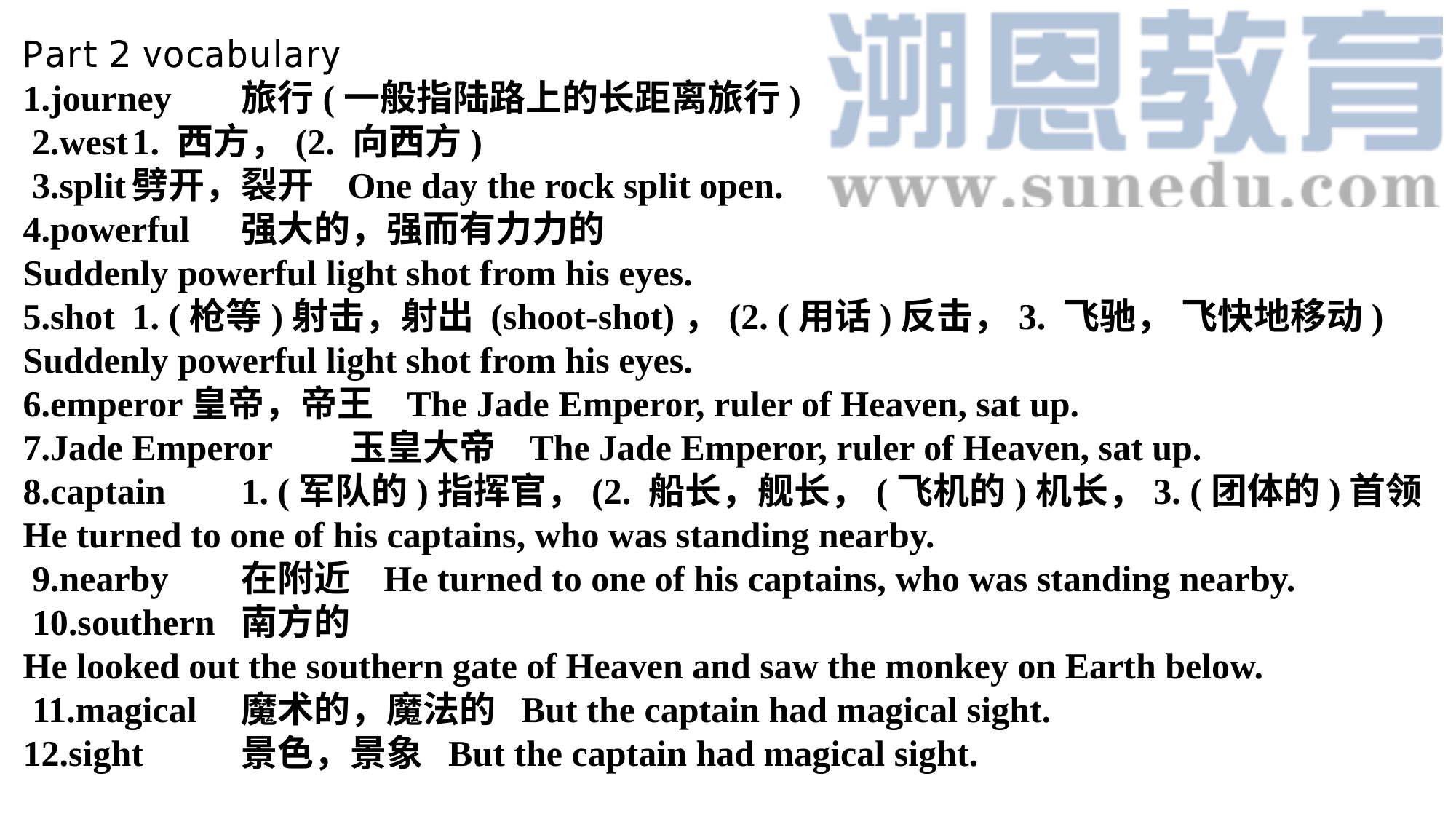

Part 2 vocabulary
1.journey	旅⾏(⼀般指陆路上的长距离旅⾏)
 2.west	1. 西⽅，(2. 向西⽅)
 3.split	劈开，裂开   One day the rock split open.
4.powerful	强⼤的，强⽽有力⼒的
Suddenly powerful light shot from his eyes.
5.shot	1. (枪等)射击，射出 (shoot-shot)，(2. (⽤话)反击，3. 飞驰， 飞快地移动)
Suddenly powerful light shot from his eyes.
6.emperor皇帝，帝王   The Jade Emperor, ruler of Heaven, sat up.
7.Jade Emperor	⽟皇⼤帝   The Jade Emperor, ruler of Heaven, sat up.
8.captain	1. (军队的)指挥官，(2. 船长，舰长，(飞机的)机长，3. (团体的)首领
He turned to one of his captains, who was standing nearby.
 9.nearby	在附近   He turned to one of his captains, who was standing nearby.
 10.southern	南⽅的
He looked out the southern gate of Heaven and saw the monkey on Earth below.
 11.magical	魔术的，魔法的  But the captain had magical sight.
12.sight	景⾊，景象  But the captain had magical sight.